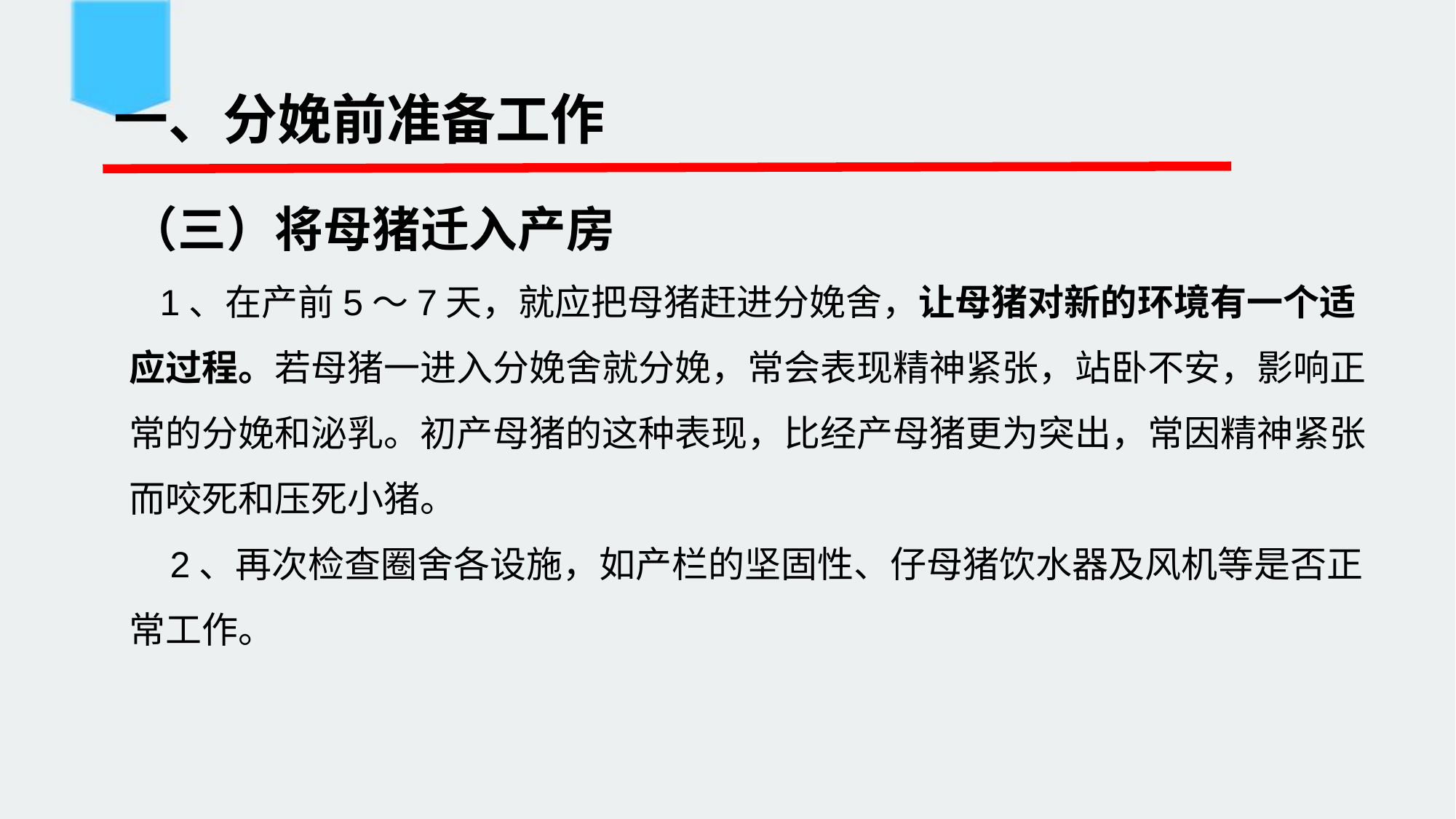

一、分娩前准备工作
（三）将母猪迁入产房
   1、在产前5～7天，就应把母猪赶进分娩舍，让母猪对新的环境有一个适应过程。若母猪一进入分娩舍就分娩，常会表现精神紧张，站卧不安，影响正常的分娩和泌乳。初产母猪的这种表现，比经产母猪更为突出，常因精神紧张而咬死和压死小猪。
    2、再次检查圈舍各设施，如产栏的坚固性、仔母猪饮水器及风机等是否正常工作。